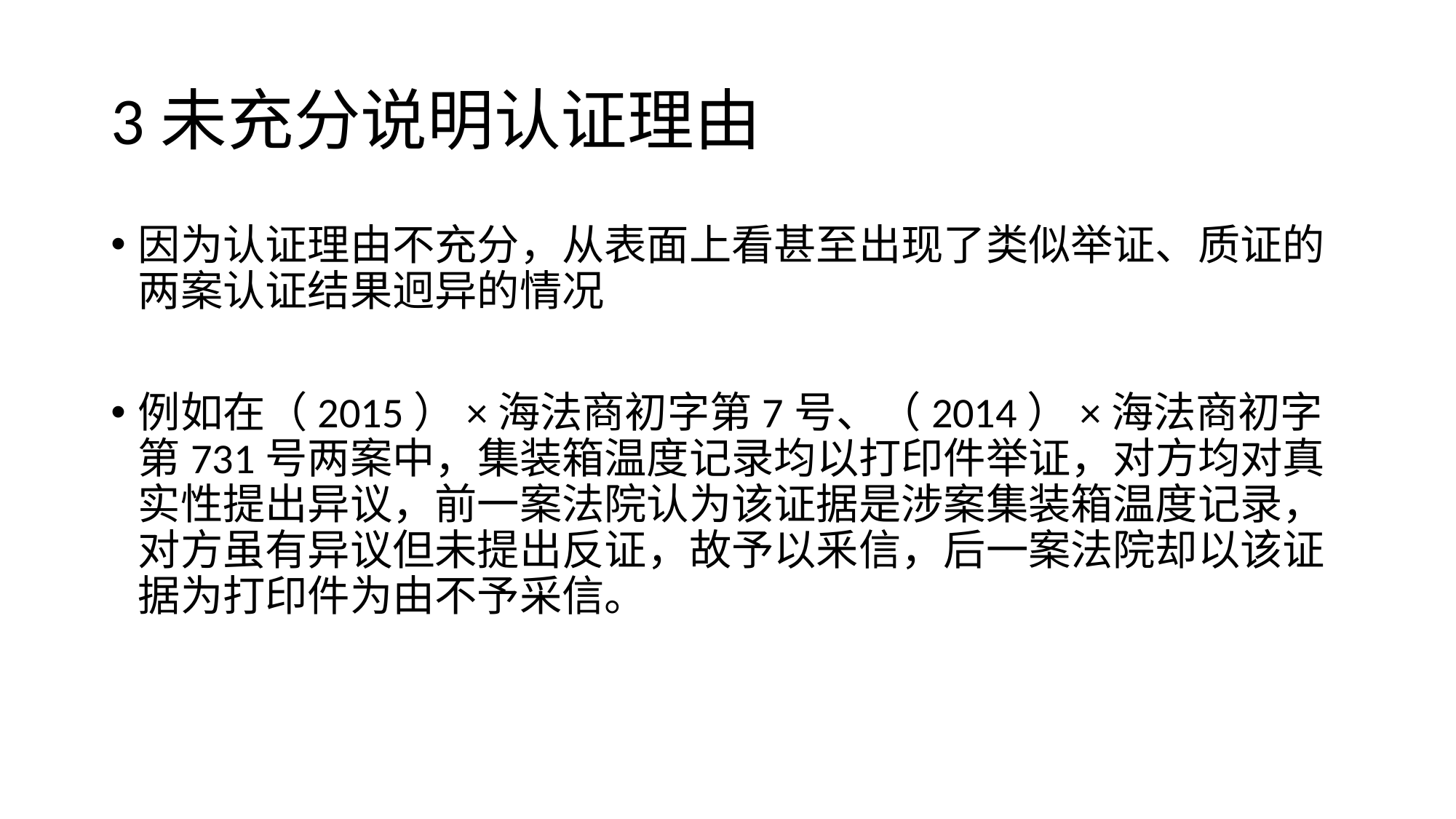

# 3未充分说明认证理由
因为认证理由不充分，从表面上看甚至出现了类似举证、质证的两案认证结果迥异的情况

例如在（2015）×海法商初字第7号、（2014）×海法商初字第731号两案中，集装箱温度记录均以打印件举证，对方均对真实性提出异议，前一案法院认为该证据是涉案集装箱温度记录，对方虽有异议但未提出反证，故予以釆信，后一案法院却以该证据为打印件为由不予采信。